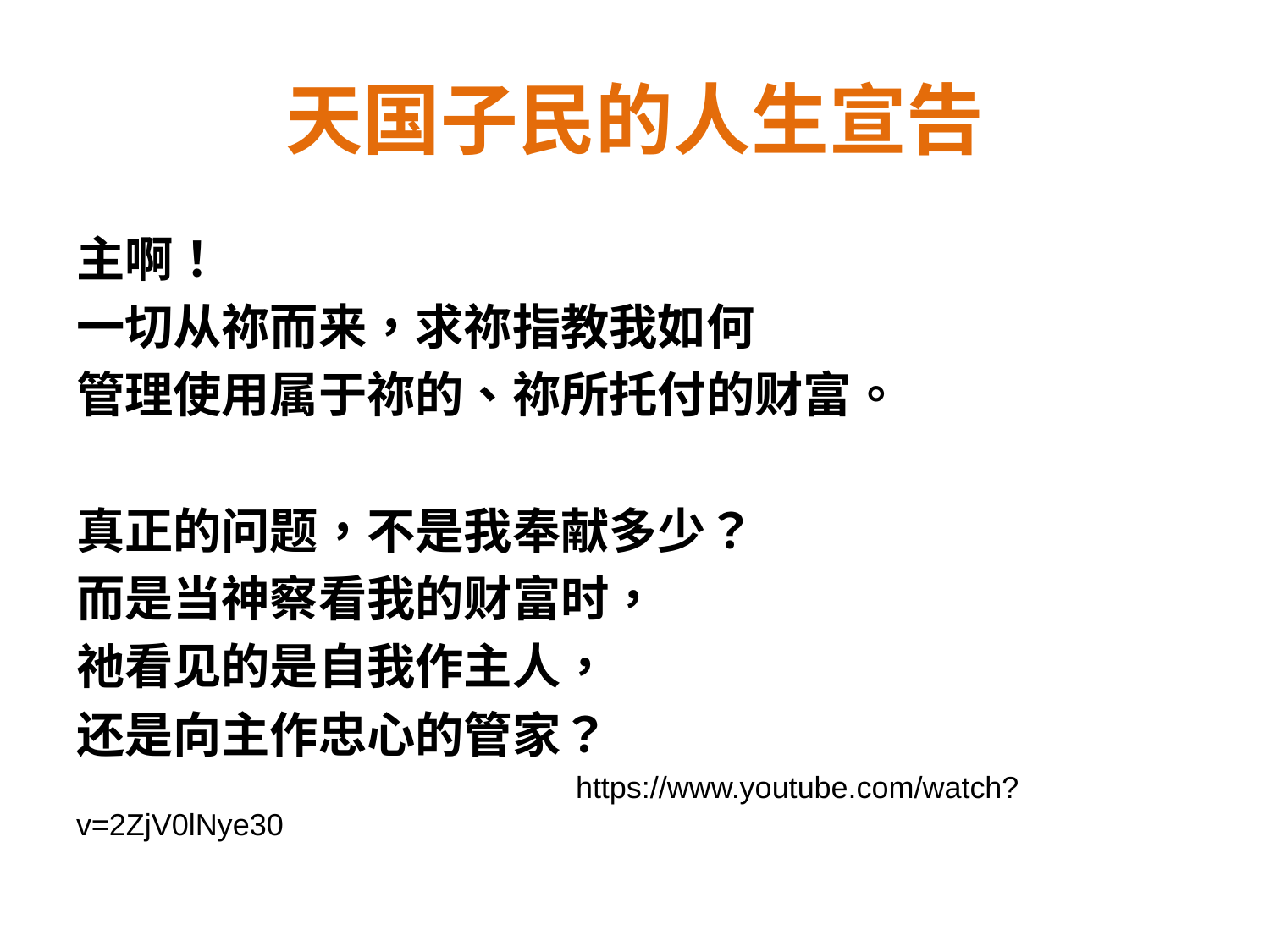

# 天国子民的人生宣告
主啊！
一切从祢而来，求祢指教我如何
管理使用属于祢的、祢所托付的财富。

真正的问题，不是我奉献多少？
而是当神察看我的财富时，
祂看见的是自我作主人，
还是向主作忠心的管家？
                                                           https://www.youtube.com/watch?v=2ZjV0lNye30